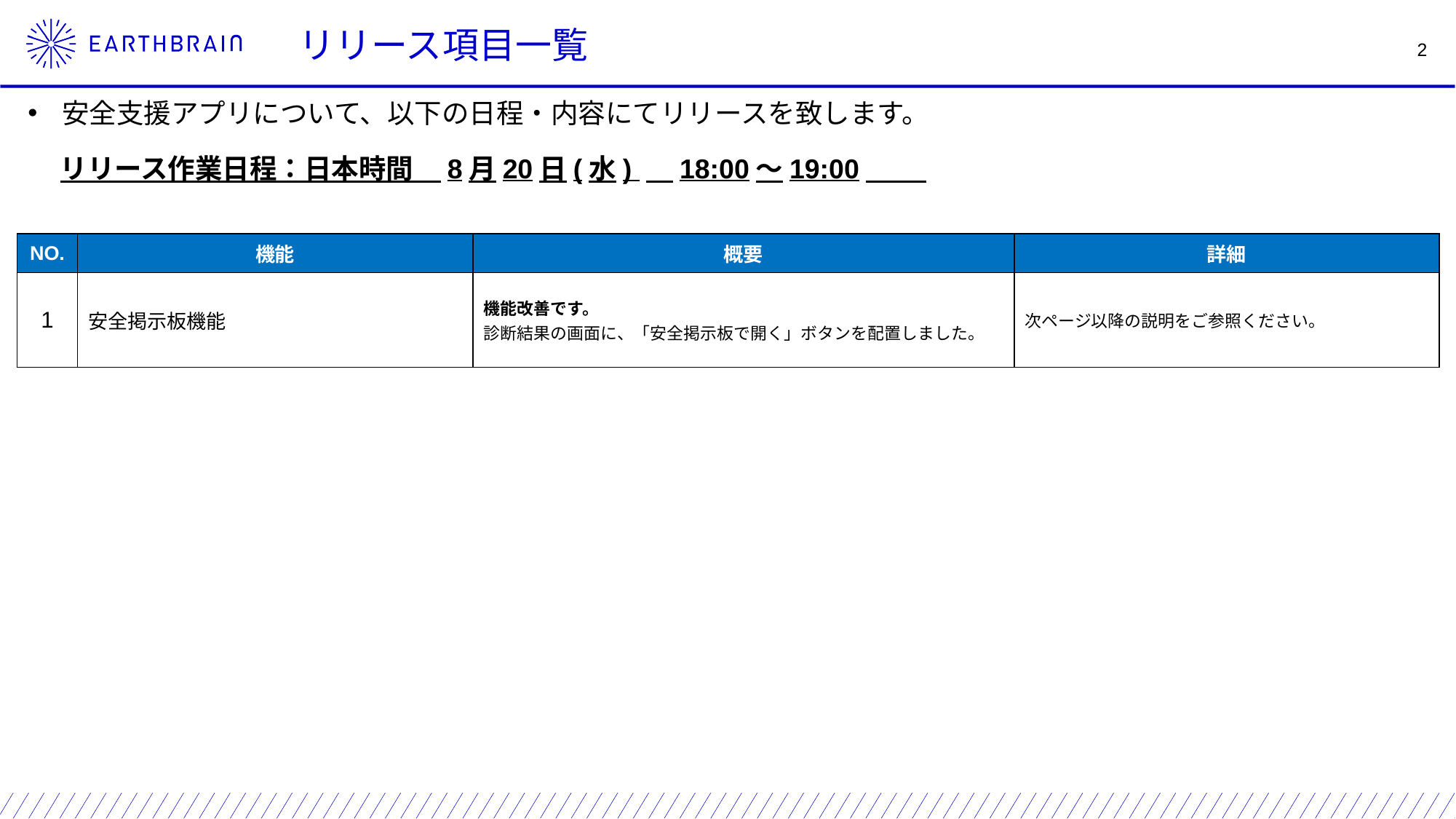

リリース項目一覧
安全支援アプリについて、以下の日程・内容にてリリースを致します。
リリース作業日程：日本時間　8月20日(水) 　18:00～19:00
| NO. | 機能 | 概要 | 詳細 |
| --- | --- | --- | --- |
| 1 | 安全掲示板機能 | 機能改善です。 診断結果の画面に、「安全掲示板で開く」ボタンを配置しました。 | 次ページ以降の説明をご参照ください。 |